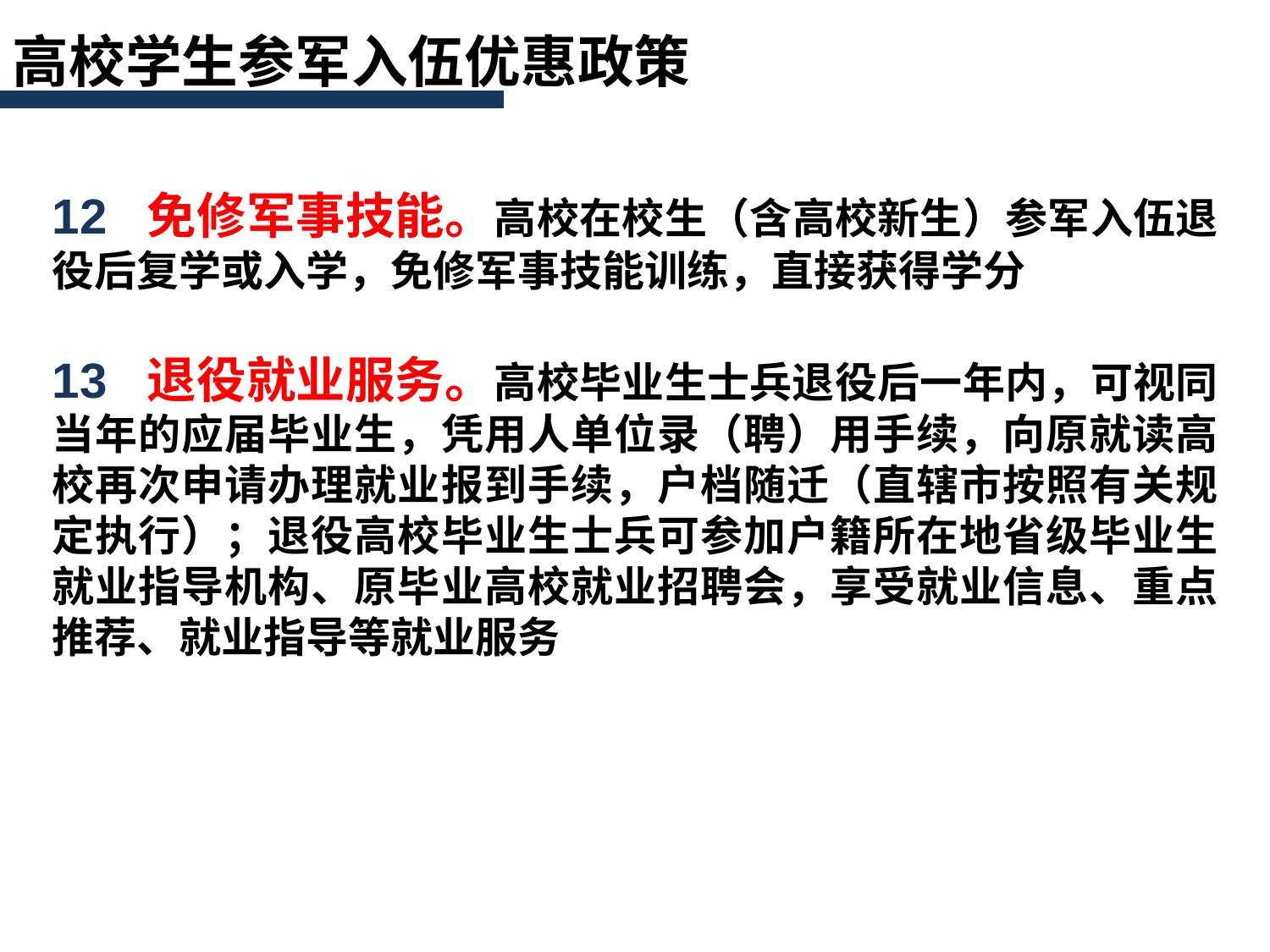

高校学生参军入伍优惠政策
12  免修军事技能。高校在校生（含高校新生）参军入伍退役后复学或入学，免修军事技能训练，直接获得学分
13  退役就业服务。高校毕业生士兵退役后一年内，可视同当年的应届毕业生，凭用人单位录（聘）用手续，向原就读高校再次申请办理就业报到手续，户档随迁（直辖市按照有关规定执行）；退役高校毕业生士兵可参加户籍所在地省级毕业生就业指导机构、原毕业高校就业招聘会，享受就业信息、重点推荐、就业指导等就业服务